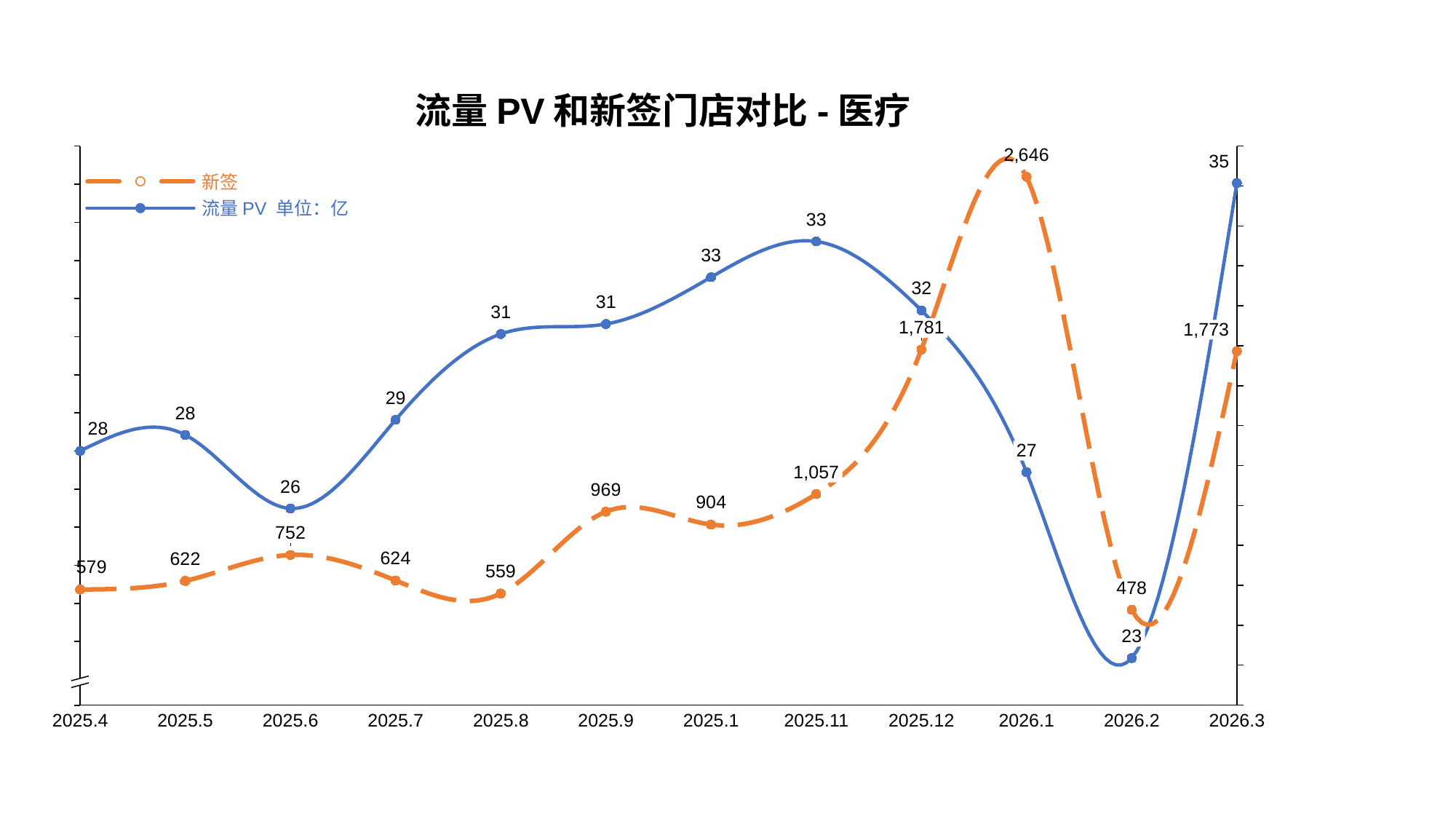

流量PV和新签门店对比-医疗

### Chart

| Category |  |  |
|---|---|---|
35
新签

流量PV 单位：亿

33
33
32
31
31
1,781
1,773
29
28
28
27
1,057
26
478
23

2025.4
2025.5
2025.6
2025.7
2025.8
2025.9
2025.1
2025.11
2025.12
2026.1
2026.2
2026.3